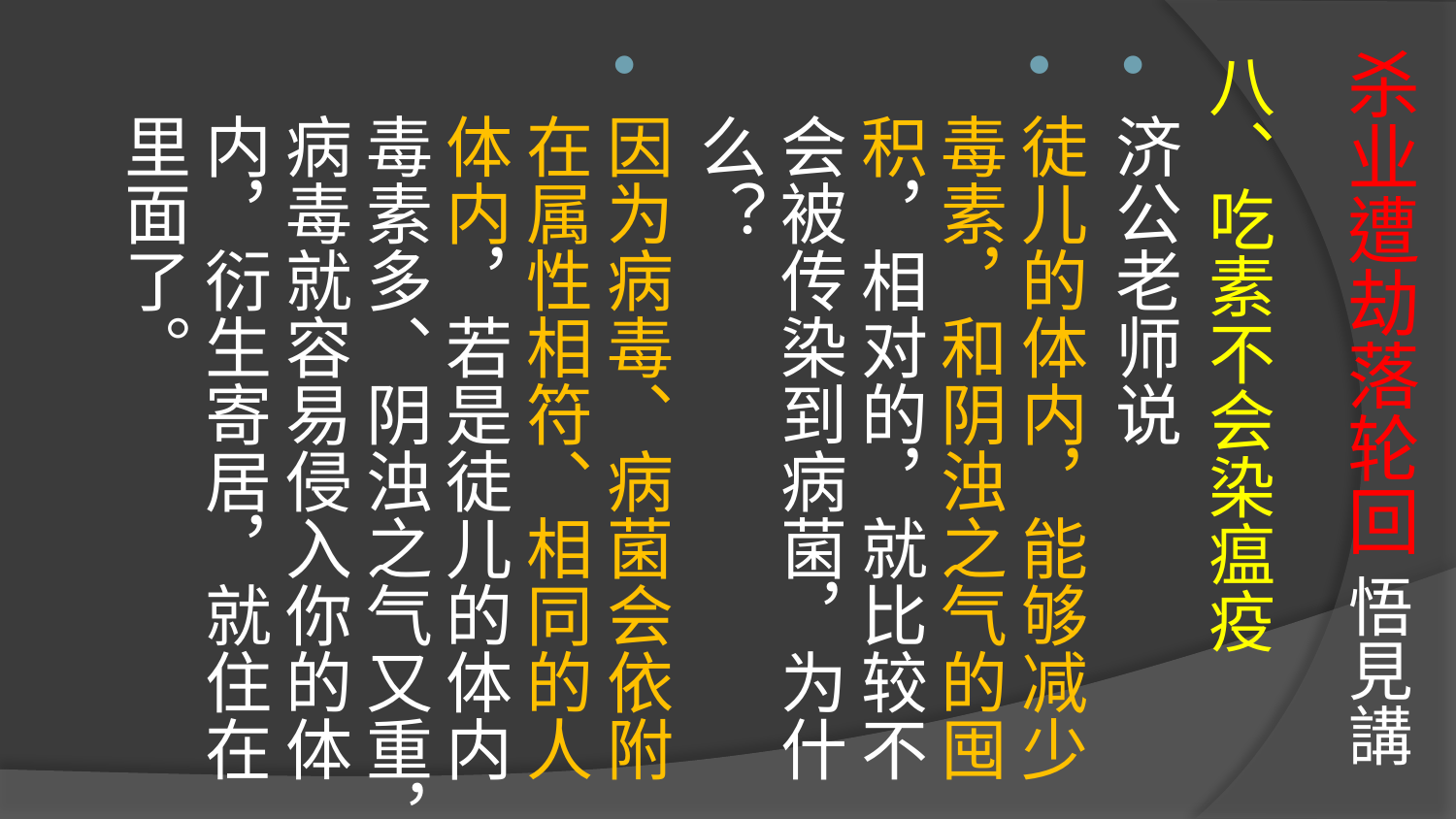

# 杀业遭劫落轮回 悟見講
八、吃素不会染瘟疫
济公老师说
徒儿的体内，能够减少毒素，和阴浊之气的囤积，相对的，就比较不会被传染到病菌，为什么？
因为病毒、病菌会依附在属性相符、相同的人体内，若是徒儿的体内毒素多、阴浊之气又重，病毒就容易侵入你的体内，衍生寄居，就住在里面了。